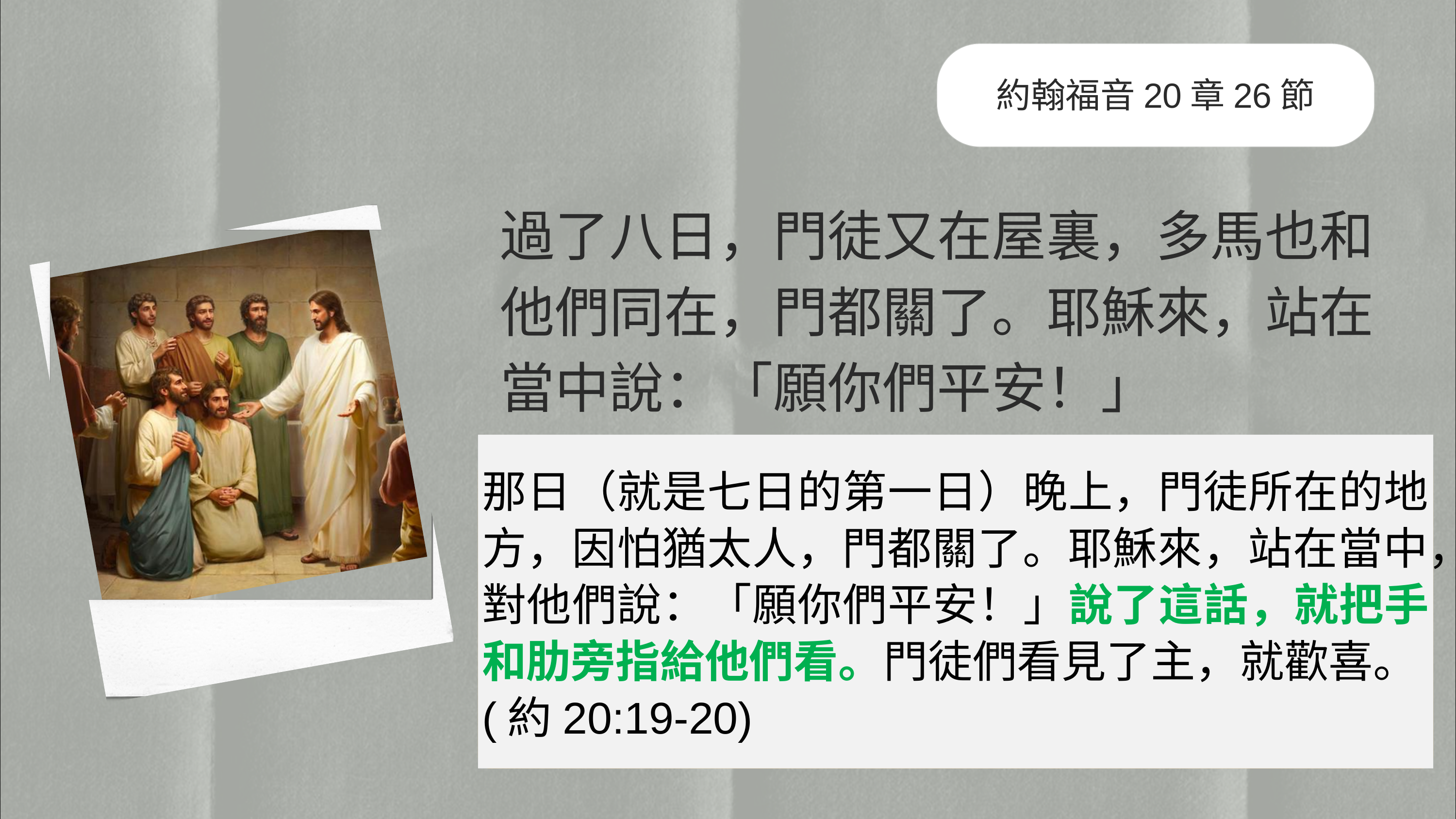

約翰福音20章26節
過了八日，門徒又在屋裏，多馬也和他們同在，門都關了。耶穌來，站在當中說：「願你們平安！」

那日（就是七日的第一日）晚上，門徒所在的地方，因怕猶太人，門都關了。耶穌來，站在當中，對他們說：「願你們平安！」說了這話，就把手和肋旁指給他們看。門徒們看見了主，就歡喜。(約20:19-20)